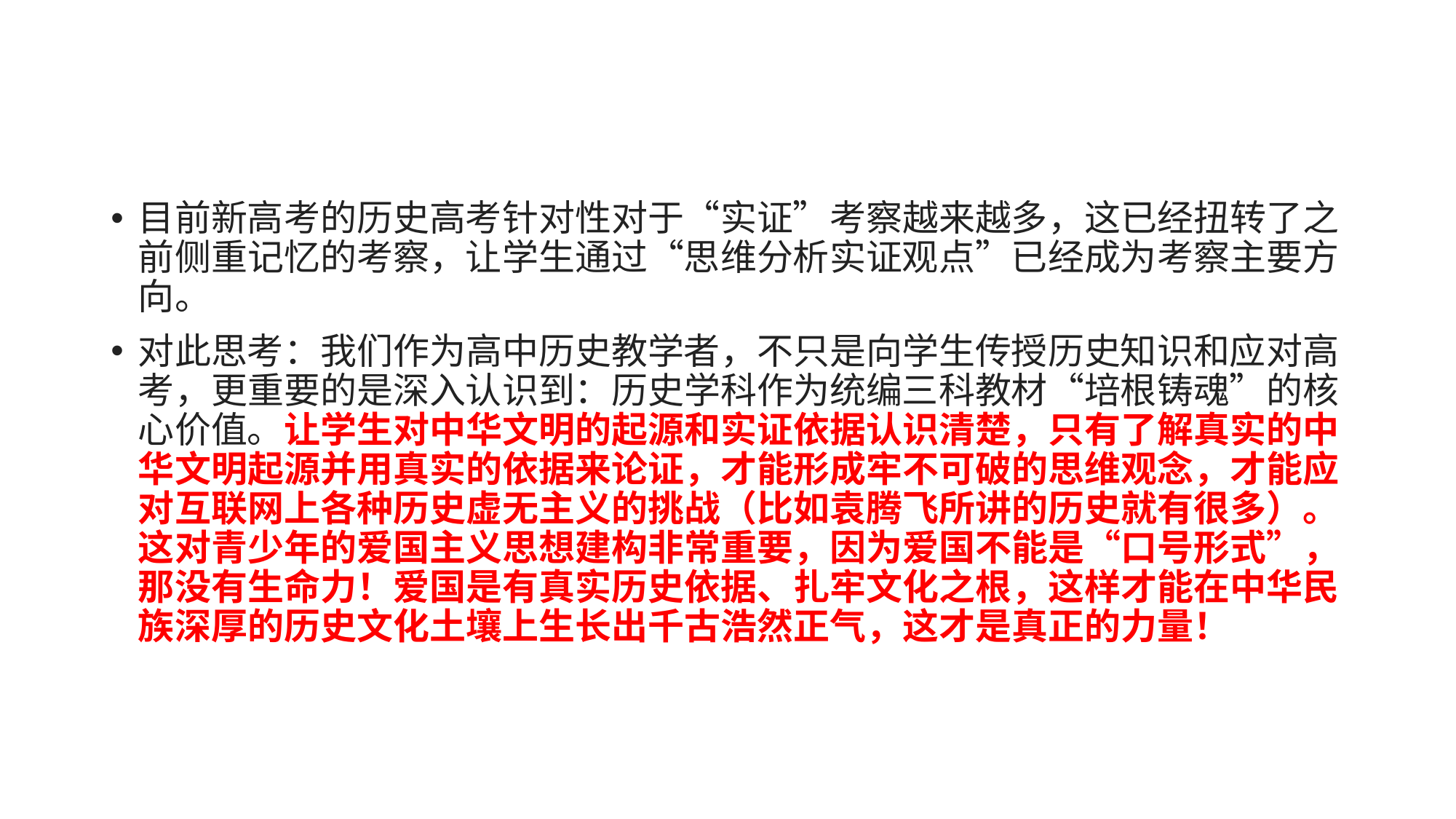

目前新高考的历史高考针对性对于“实证”考察越来越多，这已经扭转了之前侧重记忆的考察，让学生通过“思维分析实证观点”已经成为考察主要方向。
对此思考：我们作为高中历史教学者，不只是向学生传授历史知识和应对高考，更重要的是深入认识到：历史学科作为统编三科教材“培根铸魂”的核心价值。让学生对中华文明的起源和实证依据认识清楚，只有了解真实的中华文明起源并用真实的依据来论证，才能形成牢不可破的思维观念，才能应对互联网上各种历史虚无主义的挑战（比如袁腾飞所讲的历史就有很多）。这对青少年的爱国主义思想建构非常重要，因为爱国不能是“口号形式”，那没有生命力！爱国是有真实历史依据、扎牢文化之根，这样才能在中华民族深厚的历史文化土壤上生长出千古浩然正气，这才是真正的力量！